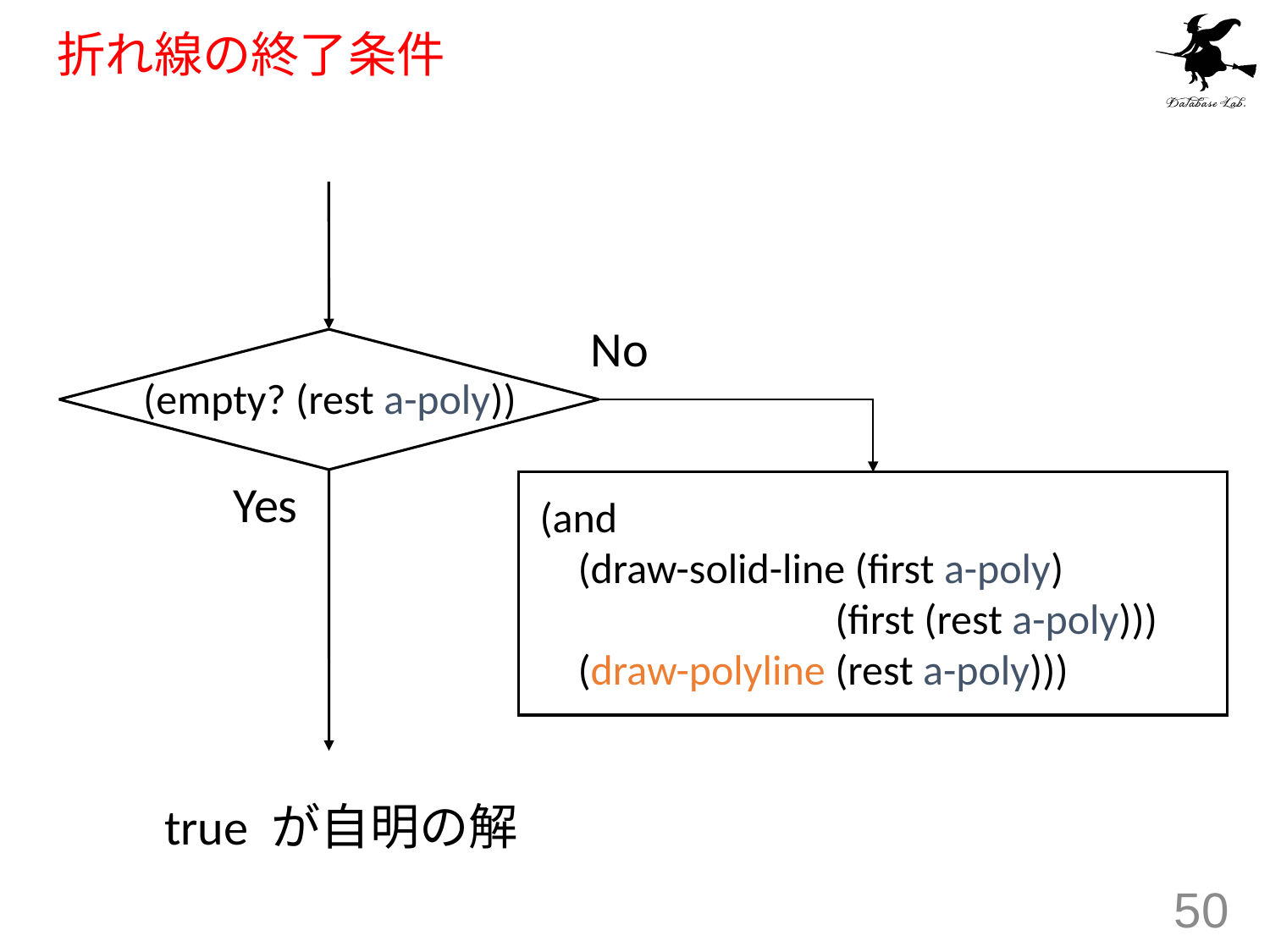

# 折れ線の終了条件

No

(empty? (rest a-poly))
Yes

(and
    (draw-solid-line (first a-poly)
                               (first (rest a-poly)))
    (draw-polyline (rest a-poly)))
true が自明の解
50